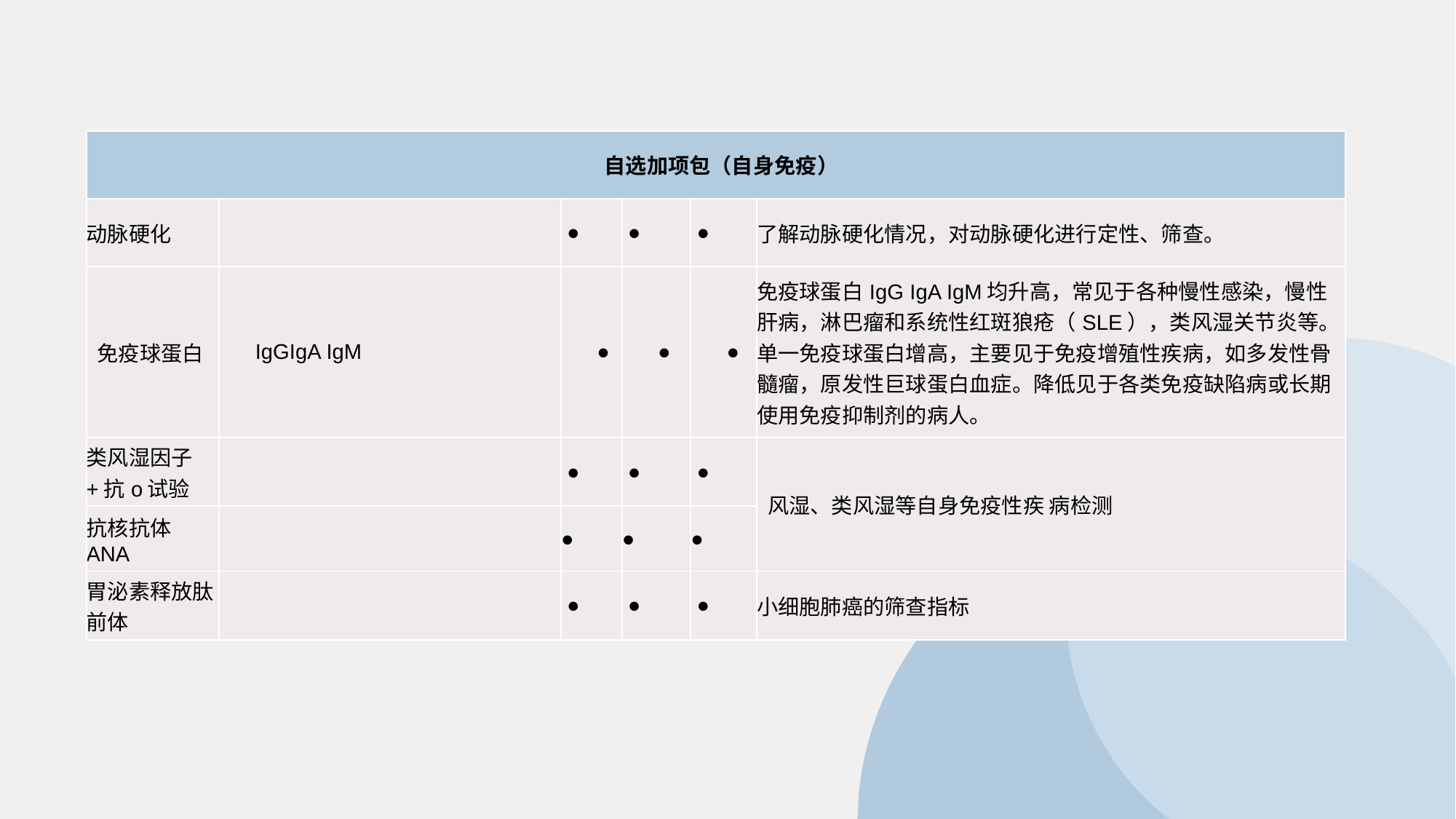

| 自选加项包（自身免疫） |  |  |  |  |  |
| --- | --- | --- | --- | --- | --- |
| 动脉硬化 |  | ● | ● | ● | 了解动脉硬化情况，对动脉硬化进行定性、筛查。 |
| 免疫球蛋白 | IgGIgA IgM | ● | ● | ● | 免疫球蛋白IgG IgA IgM均升高，常见于各种慢性感染，慢性肝病，淋巴瘤和系统性红斑狼疮（SLE），类风湿关节炎等。单一免疫球蛋白增高，主要见于免疫增殖性疾病，如多发性骨髓瘤，原发性巨球蛋白血症。降低见于各类免疫缺陷病或长期使用免疫抑制剂的病人。 |
| 类风湿因子+抗o试验 |  | ● | ● | ● | 风湿、类风湿等自身免疫性疾 病检测 |
| 抗核抗体ANA |  | ● | ● | ● |  |
| 胃泌素释放肽前体 |  | ● | ● | ● | 小细胞肺癌的筛查指标 |